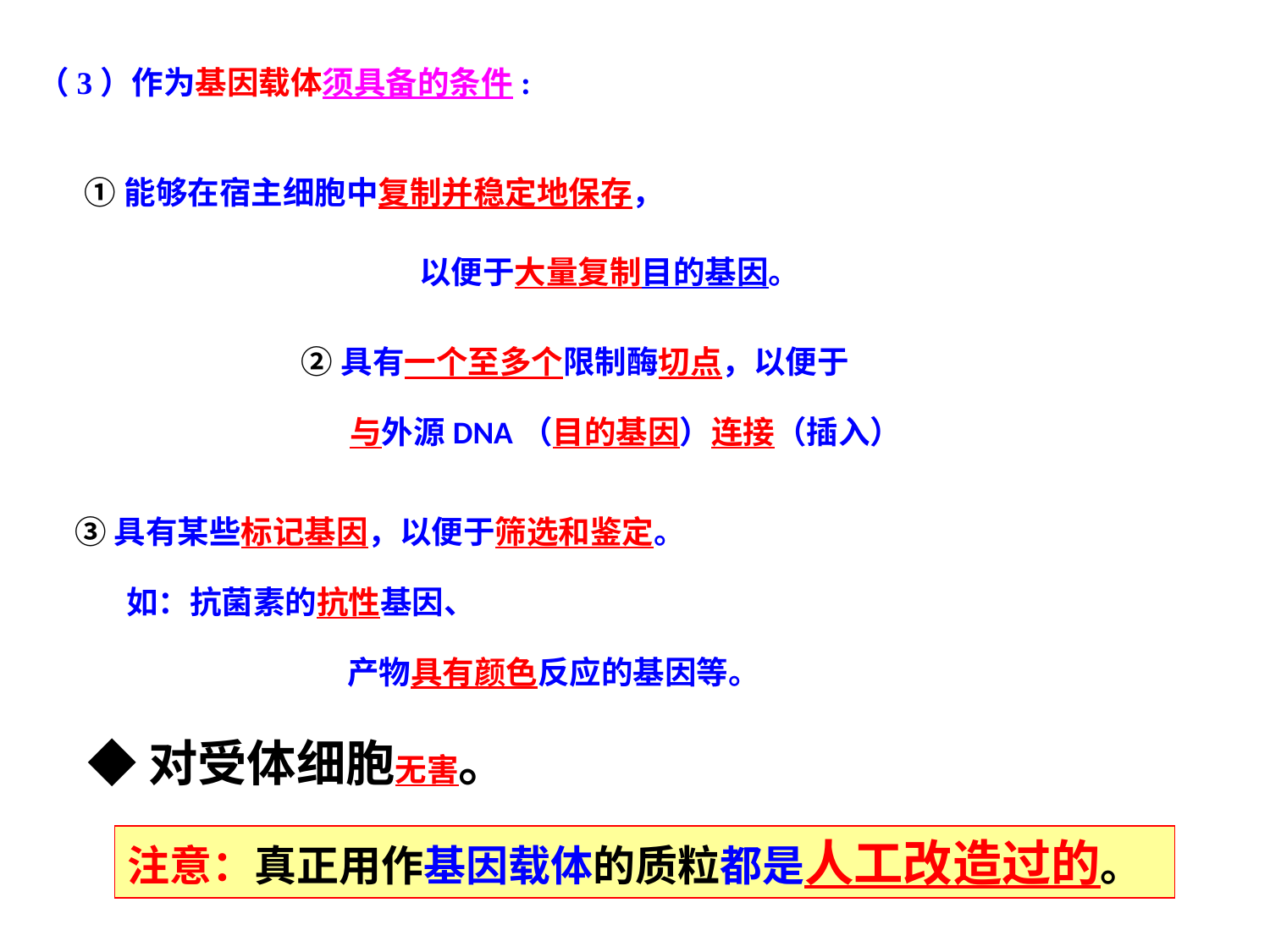

（3）作为基因载体须具备的条件:
 ①能够在宿主细胞中复制并稳定地保存，
  以便于大量复制目的基因。
②具有一个至多个限制酶切点，以便于
  与外源DNA（目的基因）连接（插入）
 ③具有某些标记基因，以便于筛选和鉴定。
   如：抗菌素的抗性基因、
产物具有颜色反应的基因等。
◆对受体细胞无害。
注意：真正用作基因载体的质粒都是人工改造过的。